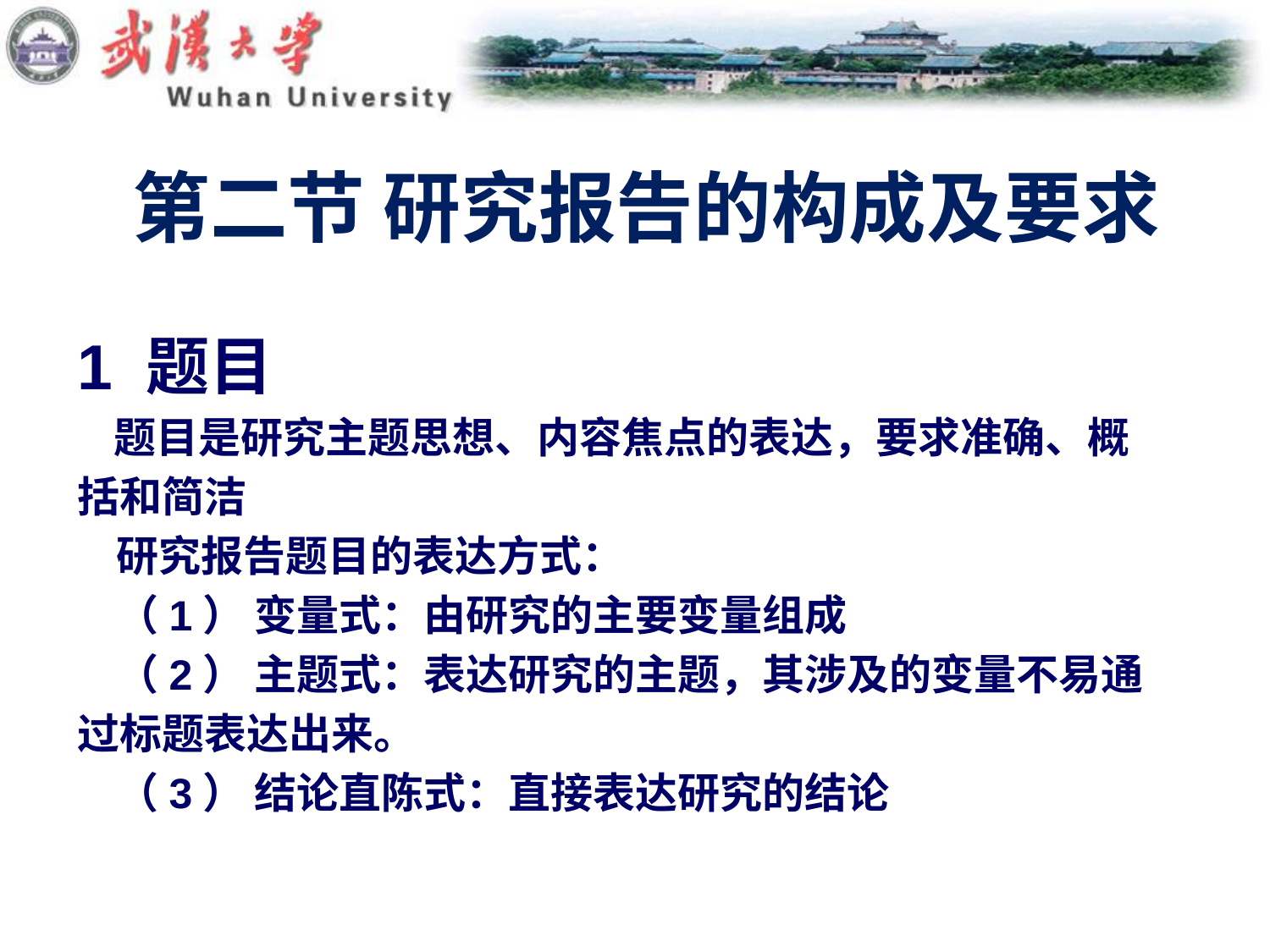

# 第二节 研究报告的构成及要求
1 题目
   题目是研究主题思想、内容焦点的表达，要求准确、概
括和简洁
   研究报告题目的表达方式：
   （1） 变量式：由研究的主要变量组成
   （2） 主题式：表达研究的主题，其涉及的变量不易通
过标题表达出来。
   （3） 结论直陈式：直接表达研究的结论